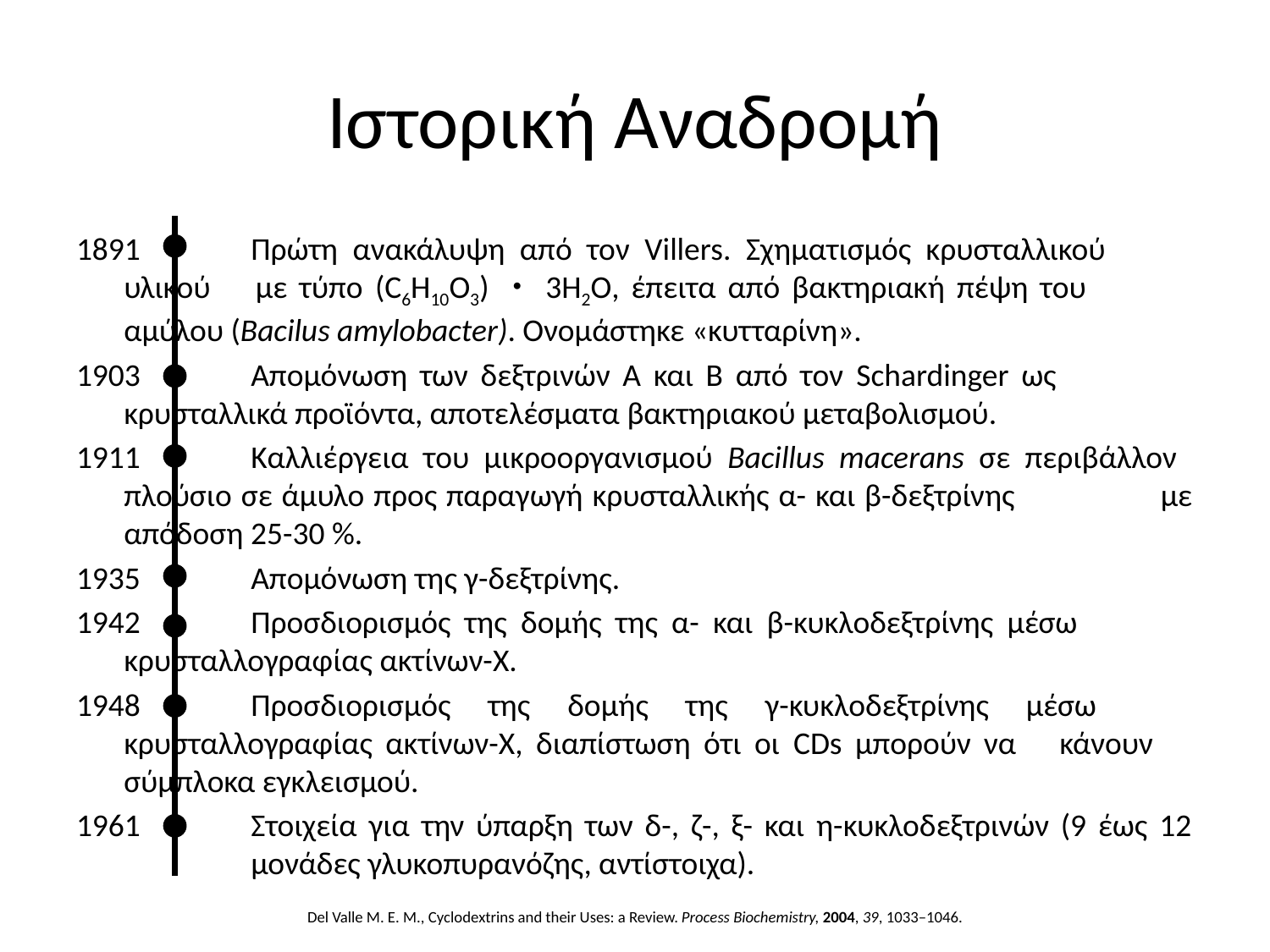

# Ιστορική Αναδρομή
1891	Πρώτη ανακάλυψη από τον Villers. Σχηματισμός κρυσταλλικού 	υλικού 	με τύπο (C6H10O3)・3H2O, έπειτα από βακτηριακή πέψη του 	αμύλου (Bacilus amylobacter). Ονομάστηκε «κυτταρίνη».
1903	Απομόνωση των δεξτρινών Α και Β από τον Schardinger ως 	κρυσταλλικά προϊόντα, αποτελέσματα βακτηριακού μεταβολισμού.
1911	Καλλιέργεια του μικροοργανισμού Bacillus macerans σε περιβάλλον 	πλούσιο σε άμυλο προς παραγωγή κρυσταλλικής α- και β-δεξτρίνης  	με απόδοση 25-30 %.
1935	Απομόνωση της γ-δεξτρίνης.
1942	Προσδιορισμός της δομής της α- και β-κυκλοδεξτρίνης μέσω 	κρυσταλλογραφίας ακτίνων-Χ.
1948	Προσδιορισμός της δομής της γ-κυκλοδεξτρίνης μέσω 	κρυσταλλογραφίας ακτίνων-Χ, διαπίστωση ότι οι CDs μπορούν να 	κάνουν 	σύμπλοκα εγκλεισμού.
1961	Στοιχεία για την ύπαρξη των δ-, ζ-, ξ- και η-κυκλοδεξτρινών (9 έως 12 	μονάδες γλυκοπυρανόζης, αντίστοιχα).

Del Valle M. E. M., Cyclodextrins and their Uses: a Review. Process Biochemistry, 2004, 39, 1033–1046.